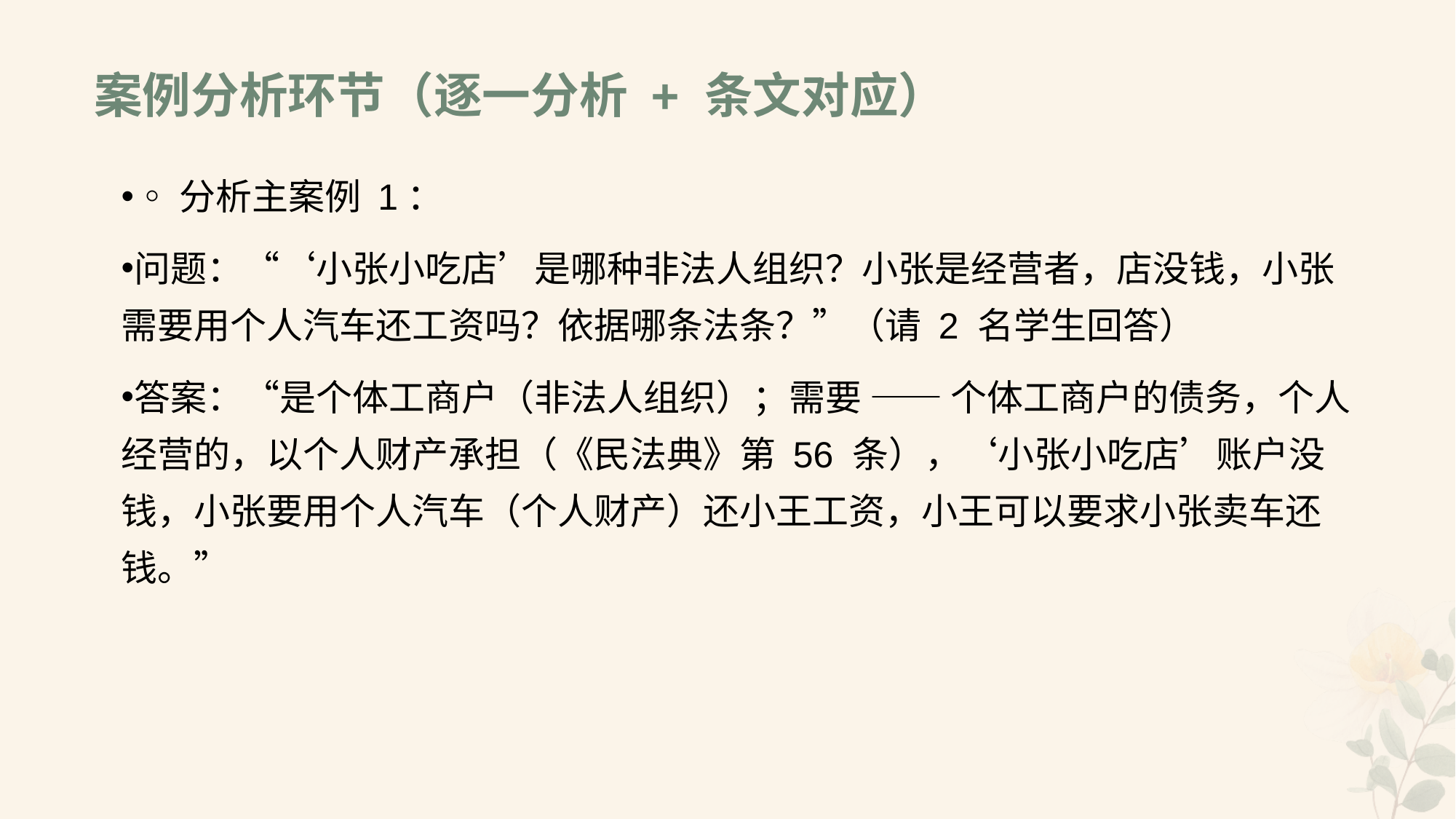

# 案例分析环节（逐一分析 + 条文对应）
◦分析主案例 1：
问题：“‘小张小吃店’是哪种非法人组织？小张是经营者，店没钱，小张需要用个人汽车还工资吗？依据哪条法条？”（请 2 名学生回答）
答案：“是个体工商户（非法人组织）；需要 —— 个体工商户的债务，个人经营的，以个人财产承担（《民法典》第 56 条），‘小张小吃店’账户没钱，小张要用个人汽车（个人财产）还小王工资，小王可以要求小张卖车还钱。”